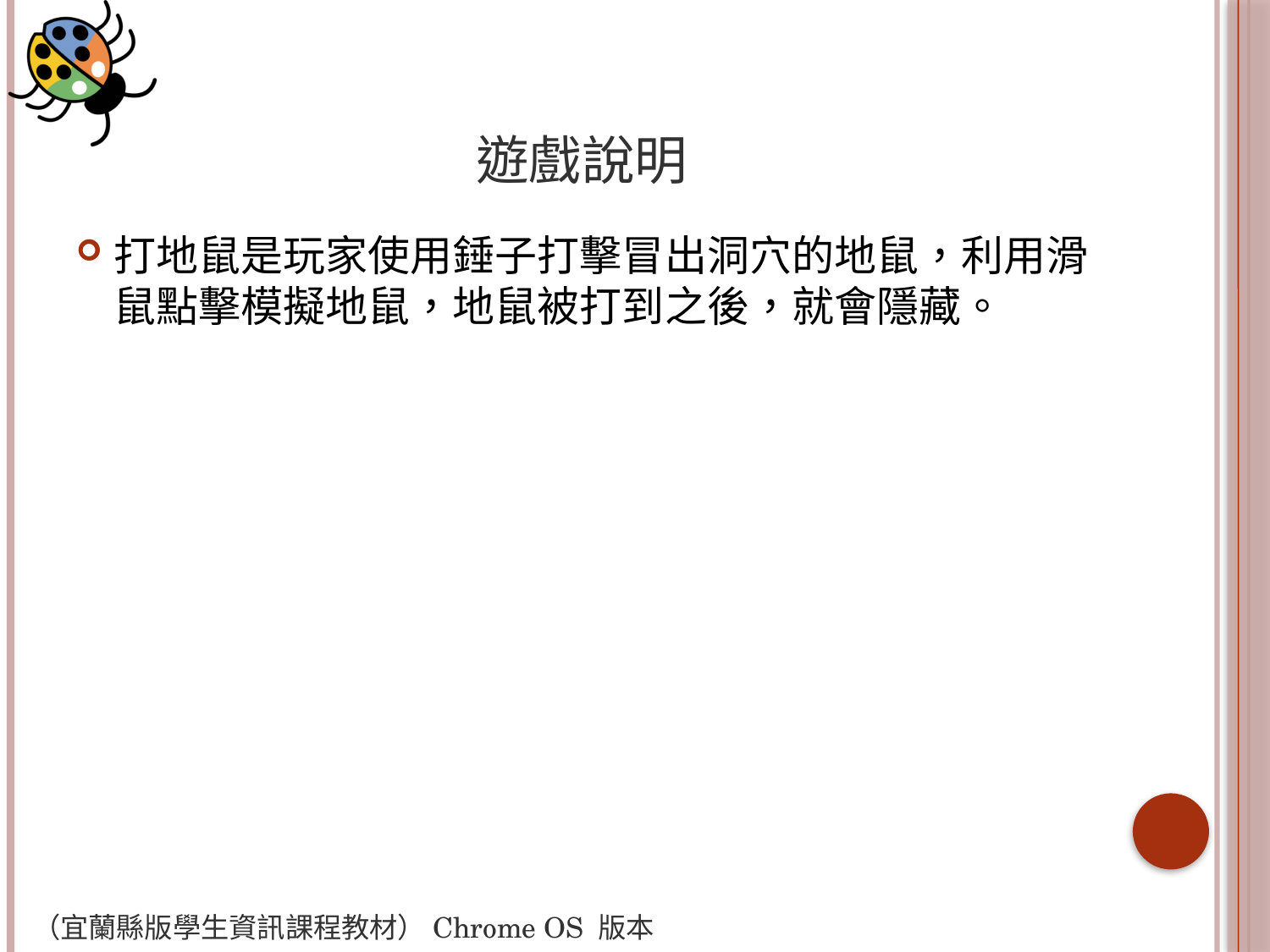

# 遊戲說明
打地鼠是玩家使用錘子打擊冒出洞穴的地鼠，利用滑鼠點擊模擬地鼠，地鼠被打到之後，就會隱藏。
（宜蘭縣版學生資訊課程教材）Chrome OS 版本